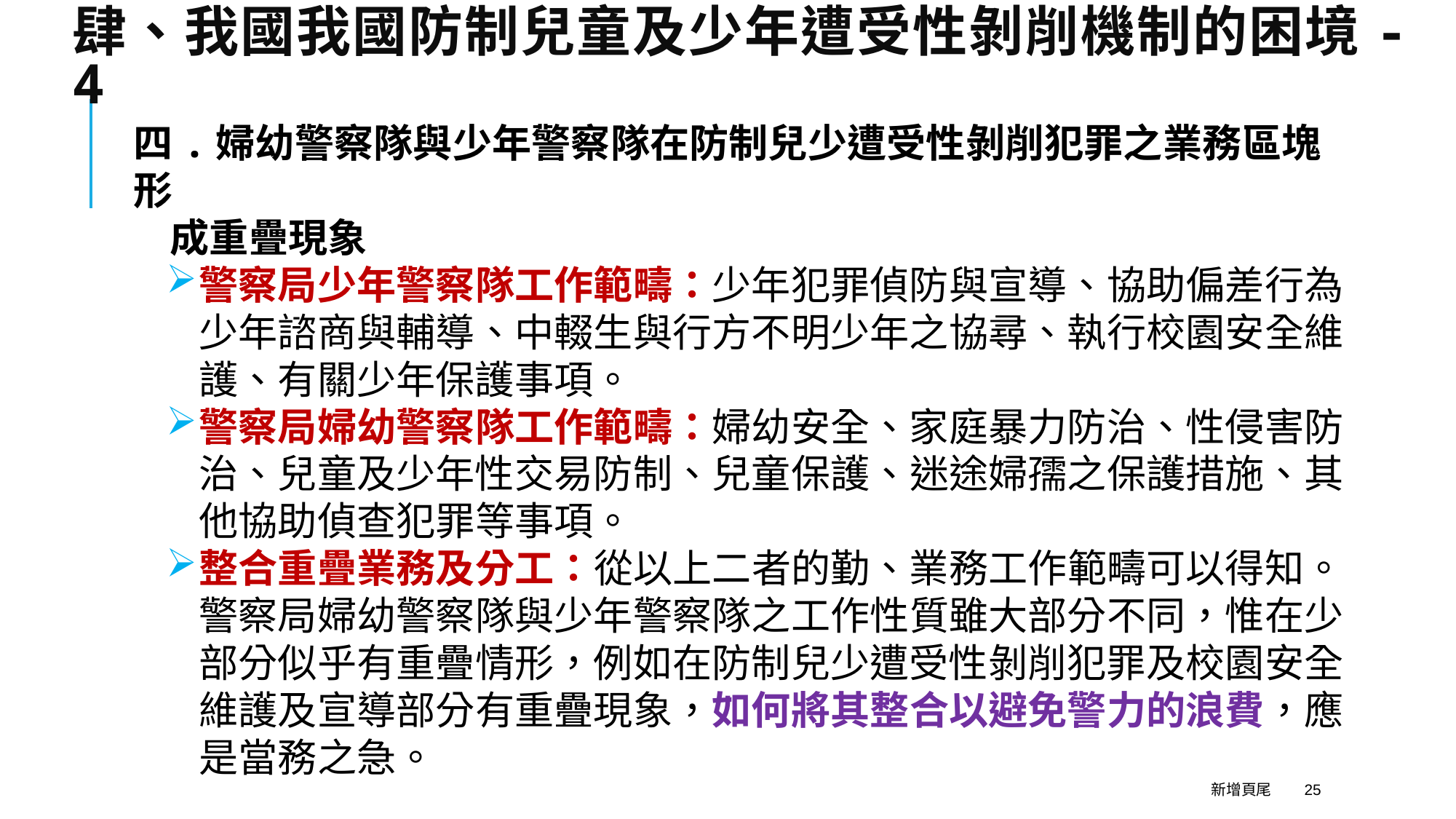

# 肆、我國我國防制兒童及少年遭受性剝削機制的困境-4
四.婦幼警察隊與少年警察隊在防制兒少遭受性剝削犯罪之業務區塊形
   成重疊現象
警察局少年警察隊工作範疇：少年犯罪偵防與宣導、協助偏差行為少年諮商與輔導、中輟生與行方不明少年之協尋、執行校園安全維護、有關少年保護事項。
警察局婦幼警察隊工作範疇：婦幼安全、家庭暴力防治、性侵害防治、兒童及少年性交易防制、兒童保護、迷途婦孺之保護措施、其他協助偵查犯罪等事項。
整合重疊業務及分工：從以上二者的勤、業務工作範疇可以得知。警察局婦幼警察隊與少年警察隊之工作性質雖大部分不同，惟在少部分似乎有重疊情形，例如在防制兒少遭受性剝削犯罪及校園安全維護及宣導部分有重疊現象，如何將其整合以避免警力的浪費，應是當務之急。

新增頁尾
25